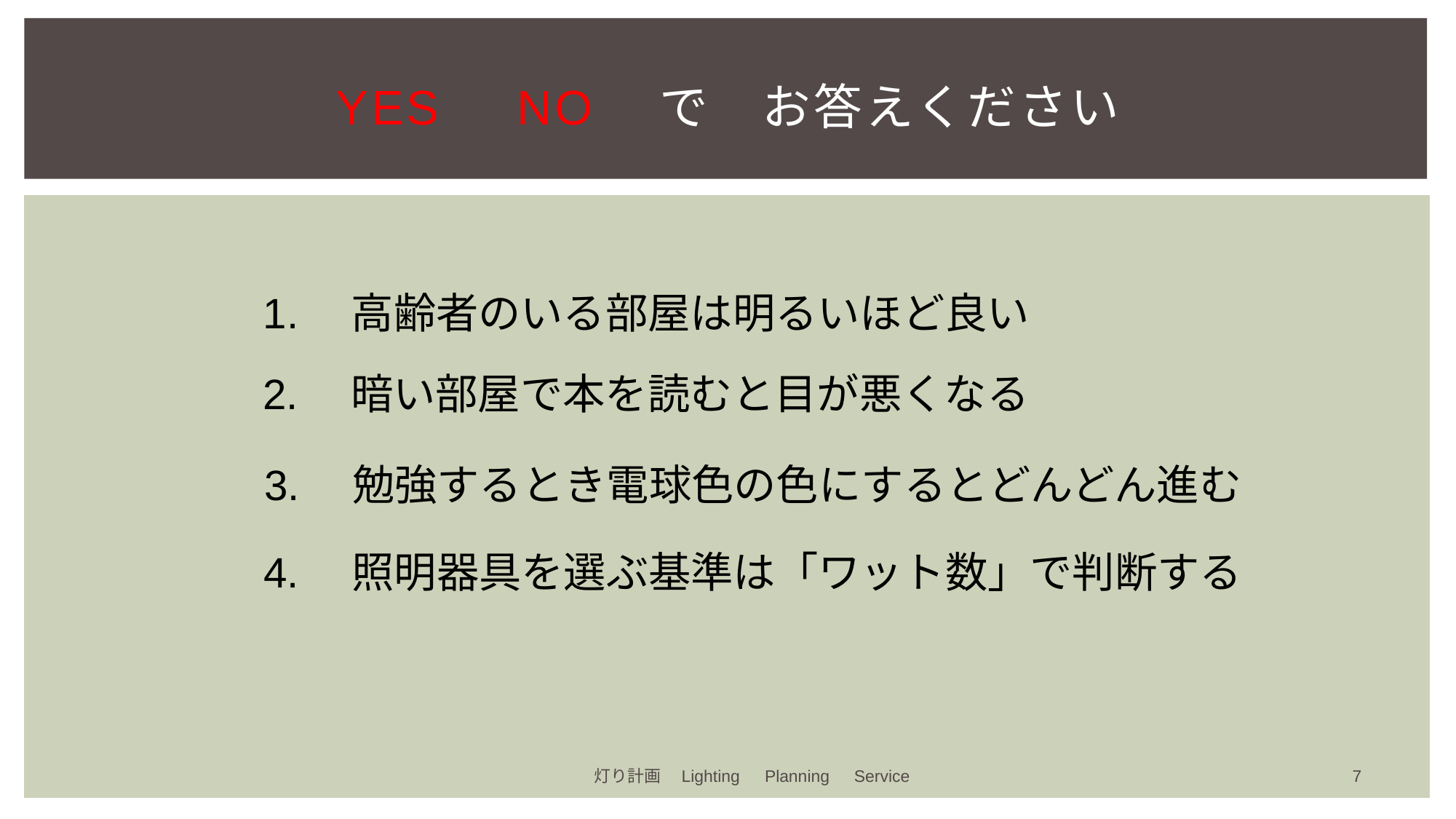

# YES　NO　で　お答えください
1.　高齢者のいる部屋は明るいほど良い
2.　暗い部屋で本を読むと目が悪くなる
3.　勉強するとき電球色の色にするとどんどん進む
4.　照明器具を選ぶ基準は「ワット数」で判断する
7
灯り計画　Lighting　Planning　Service